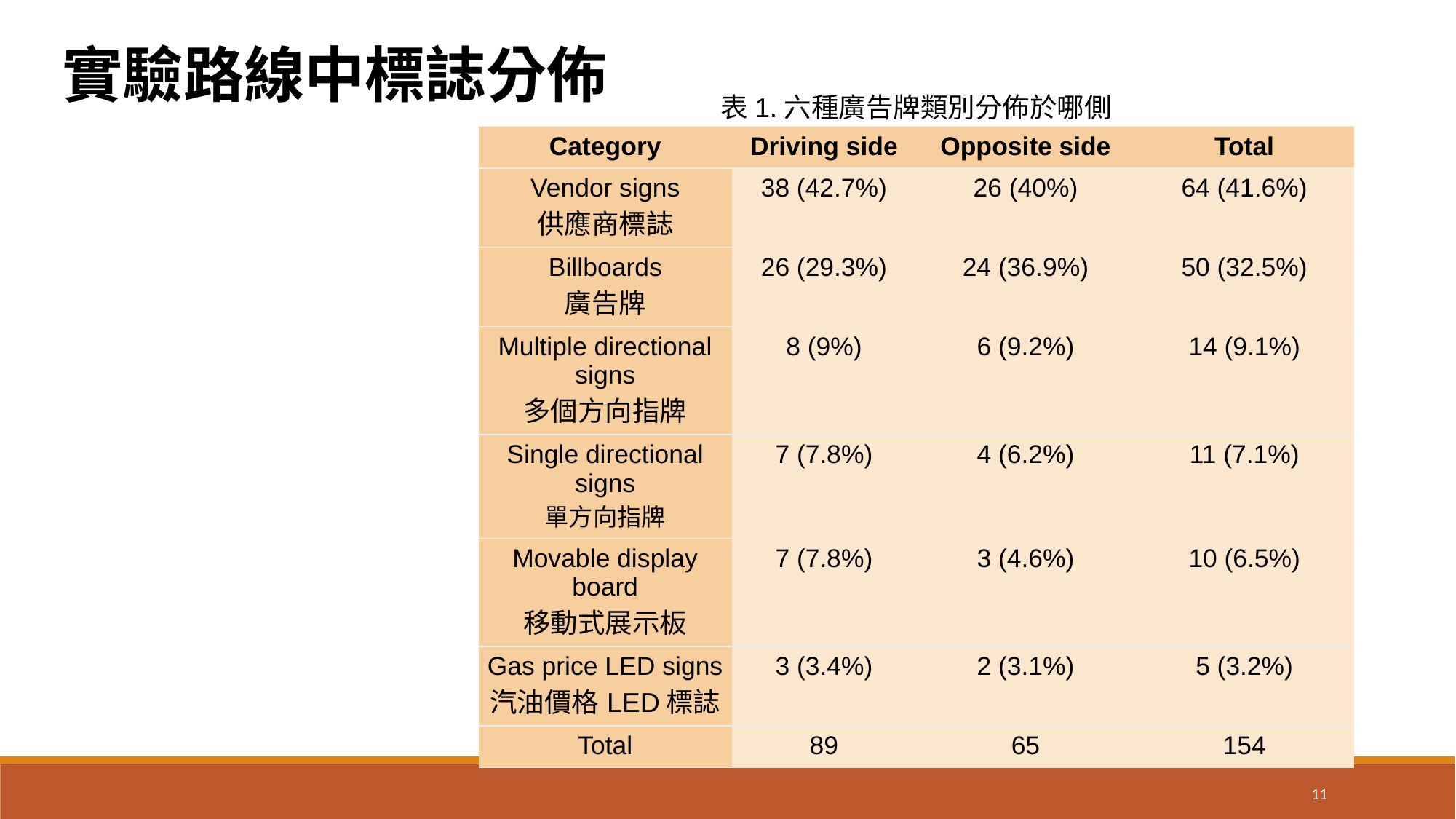

實驗路線中標誌分佈
表1.六種廣告牌類別分佈於哪側
| Category | Driving side | Opposite side | Total |
| --- | --- | --- | --- |
| Vendor signs 供應商標誌 | 38 (42.7%) | 26 (40%) | 64 (41.6%) |
| Billboards 廣告牌 | 26 (29.3%) | 24 (36.9%) | 50 (32.5%) |
| Multiple directional signs 多個方向指牌 | 8 (9%) | 6 (9.2%) | 14 (9.1%) |
| Single directional signs 單方向指牌 | 7 (7.8%) | 4 (6.2%) | 11 (7.1%) |
| Movable display board 移動式展示板 | 7 (7.8%) | 3 (4.6%) | 10 (6.5%) |
| Gas price LED signs 汽油價格LED標誌 | 3 (3.4%) | 2 (3.1%) | 5 (3.2%) |
| Total | 89 | 65 | 154 |

11